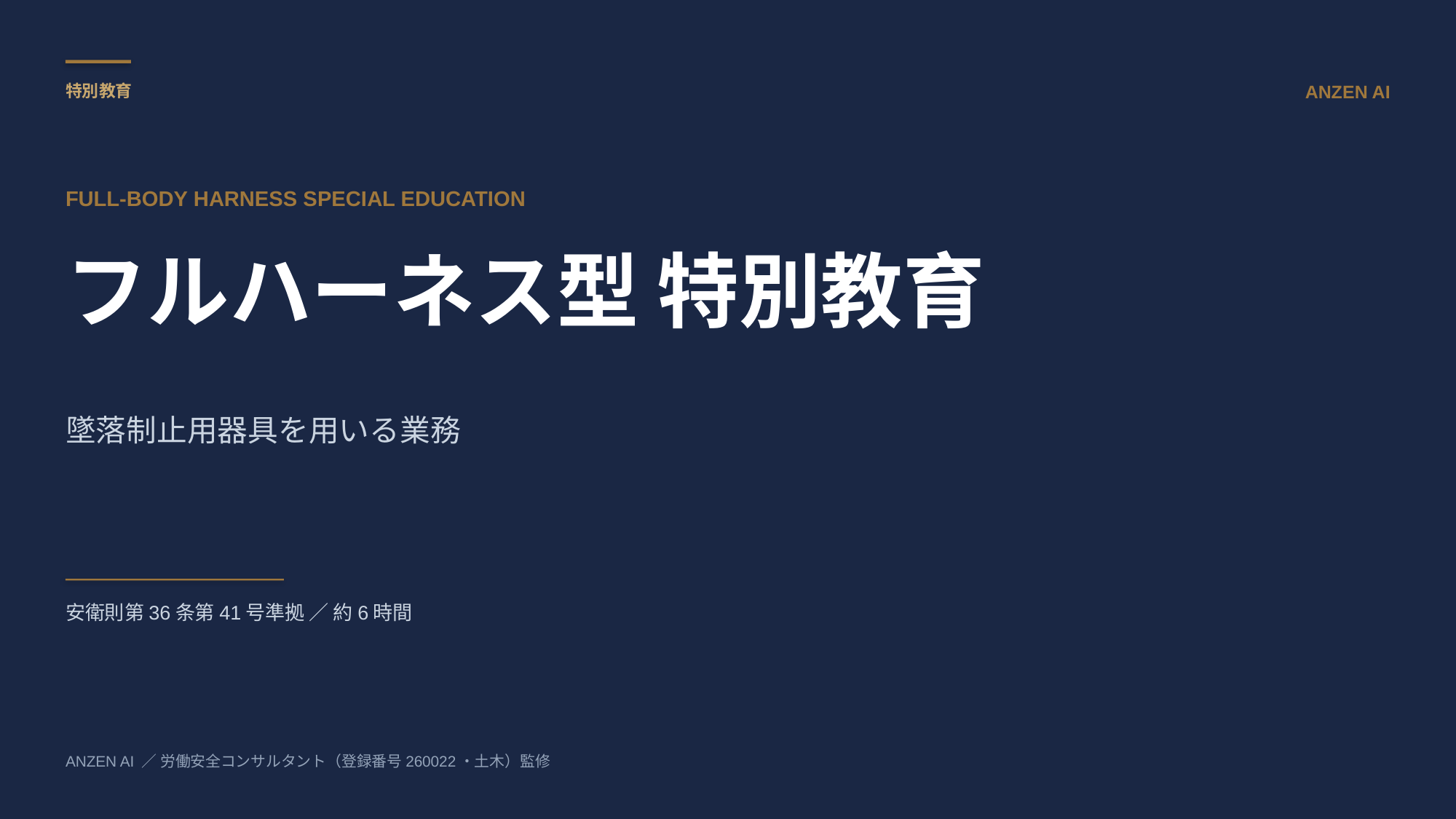

特別教育
ANZEN AI
FULL-BODY HARNESS SPECIAL EDUCATION
フルハーネス型 特別教育
墜落制止用器具を用いる業務

安衛則第36条第41号準拠 ／ 約6時間
ANZEN AI ／ 労働安全コンサルタント（登録番号260022・土木）監修